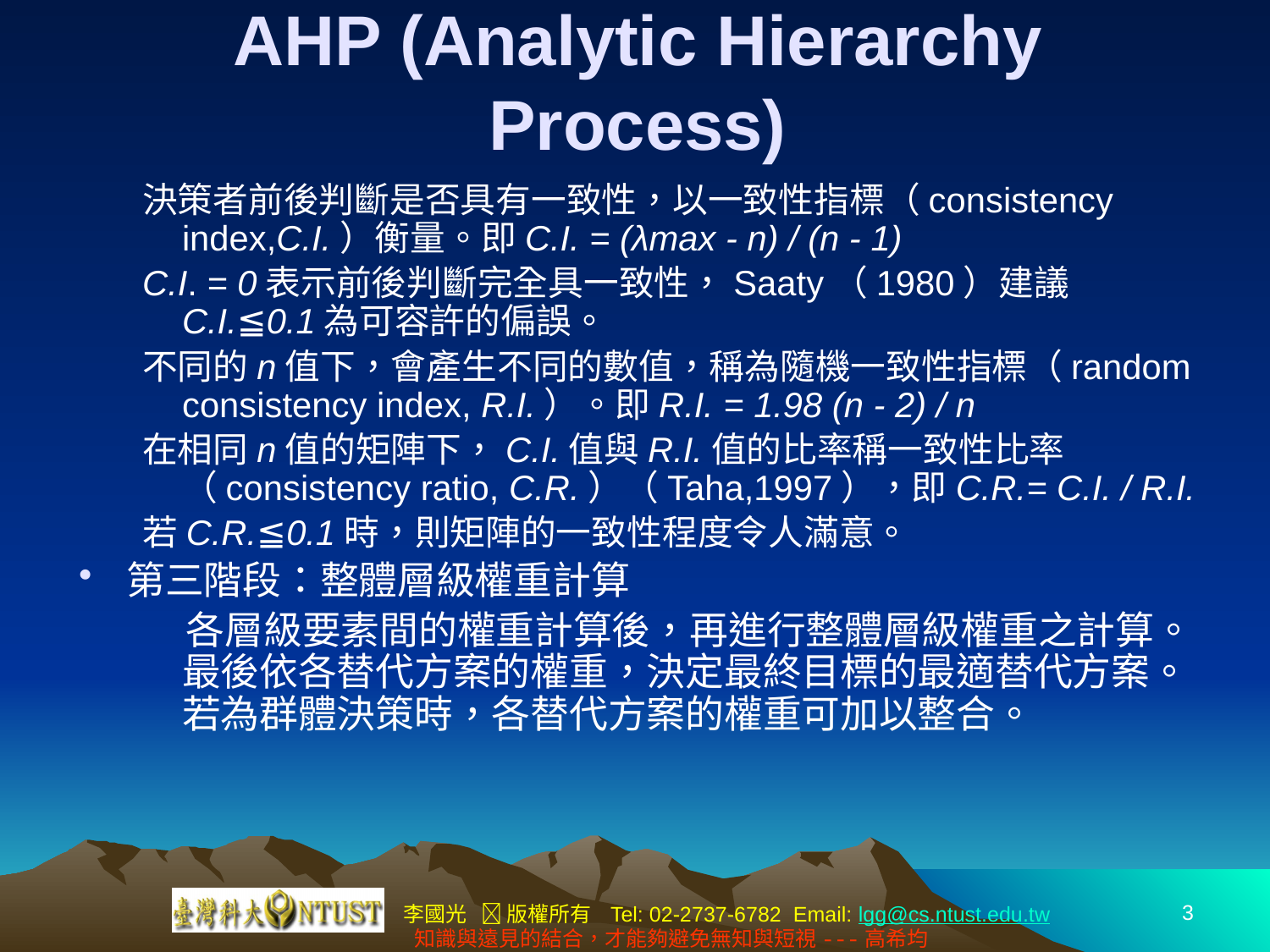

# AHP (Analytic Hierarchy Process)
決策者前後判斷是否具有一致性，以一致性指標（consistency index,C.I.）衡量。即C.I. = (λmax - n) / (n - 1)
C.I. = 0表示前後判斷完全具一致性，Saaty（1980）建議C.I.≦0.1為可容許的偏誤。
不同的n值下，會產生不同的數值，稱為隨機一致性指標（random consistency index, R.I.）。即R.I. = 1.98 (n - 2) / n
在相同n值的矩陣下，C.I.值與R.I.值的比率稱一致性比率（consistency ratio, C.R.）（Taha,1997），即C.R.= C.I. / R.I.
若C.R.≦0.1時，則矩陣的一致性程度令人滿意。
第三階段：整體層級權重計算
    各層級要素間的權重計算後，再進行整體層級權重之計算。最後依各替代方案的權重，決定最終目標的最適替代方案。若為群體決策時，各替代方案的權重可加以整合。

3